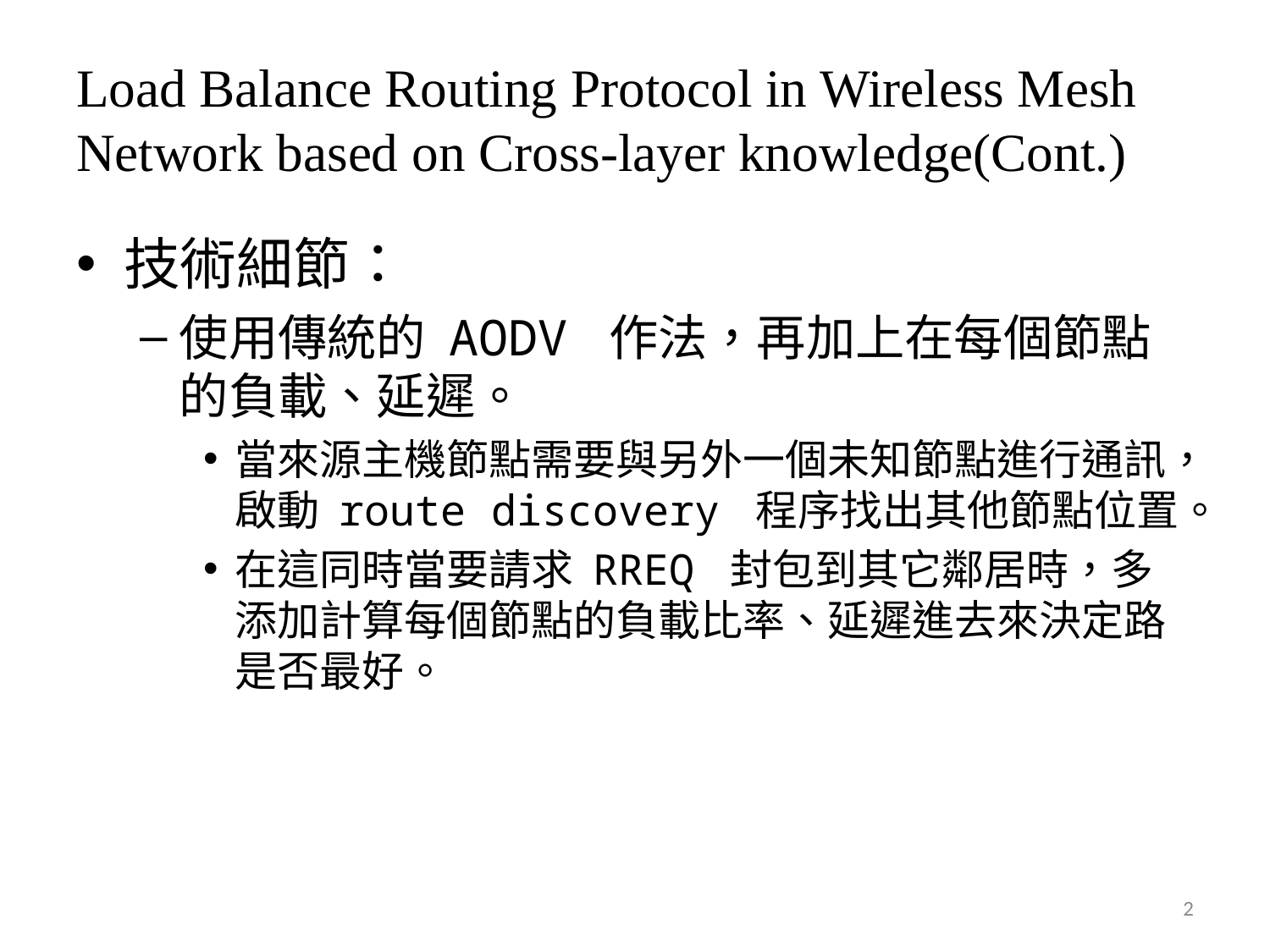

# Load Balance Routing Protocol in Wireless Mesh Network based on Cross-layer knowledge(Cont.)
技術細節：
使用傳統的 AODV 作法，再加上在每個節點的負載、延遲。
當來源主機節點需要與另外一個未知節點進行通訊，啟動 route discovery 程序找出其他節點位置。
在這同時當要請求 RREQ 封包到其它鄰居時，多添加計算每個節點的負載比率、延遲進去來決定路是否最好。
2